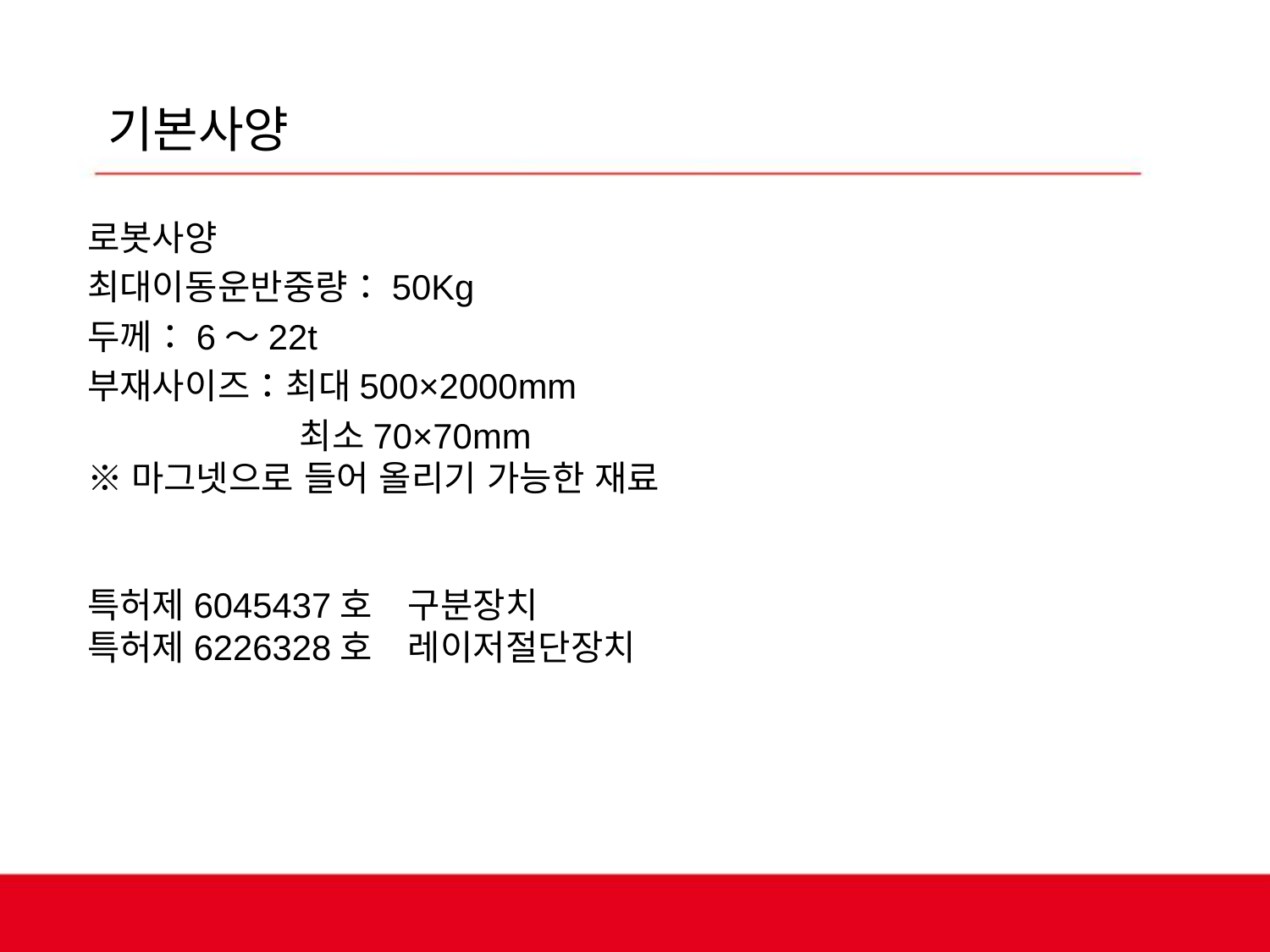

# 기본사양
로봇사양
최대이동운반중량：50Kg
두께：6～22t
부재사이즈：최대500×2000mm
　　　　　　최소70×70mm
※마그넷으로 들어 올리기 가능한 재료

특허제6045437호　구분장치
특허제6226328호　레이저절단장치